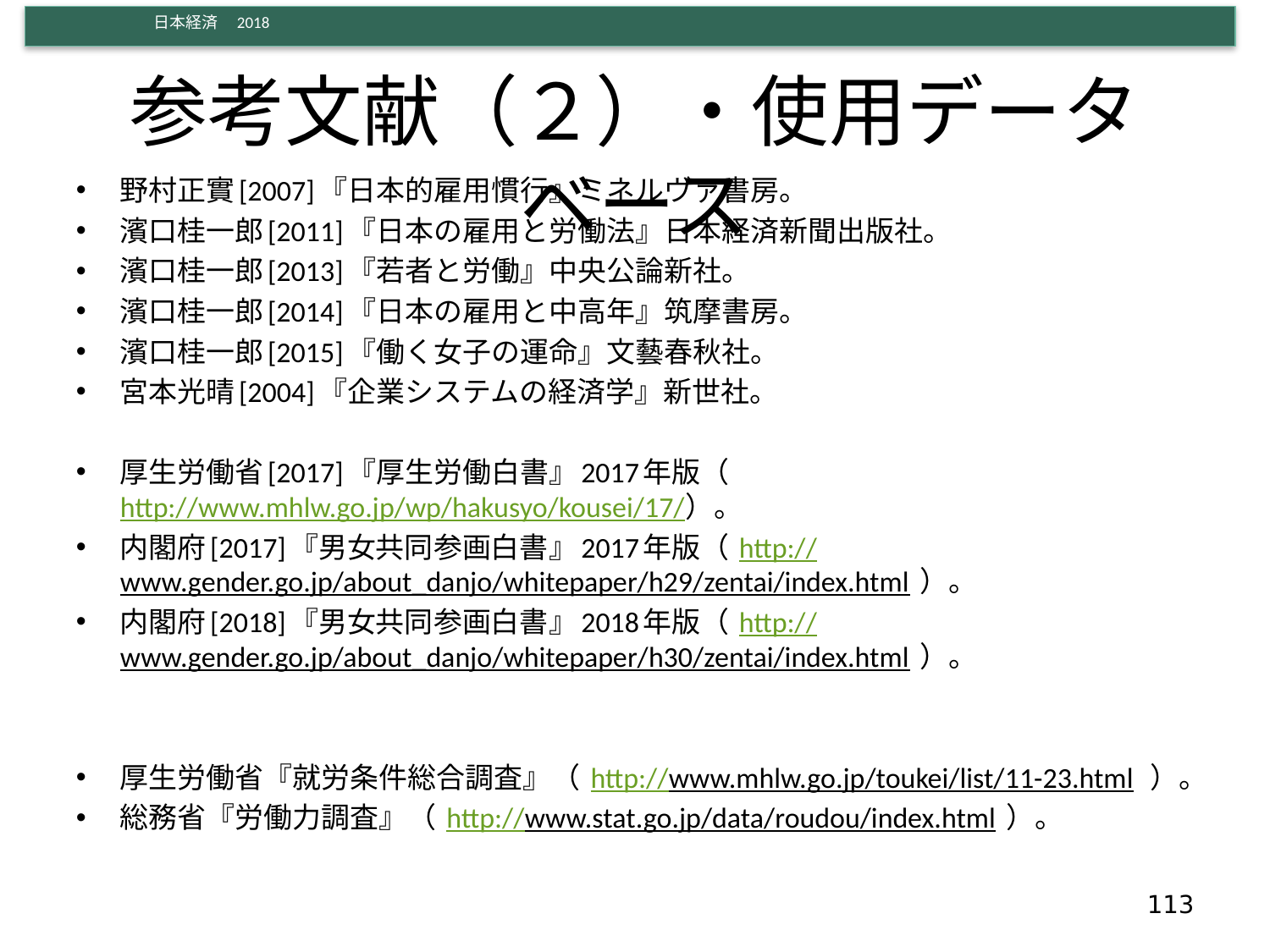

# 参考文献（２）・使用データベース
野村正實[2007]『日本的雇用慣行』ミネルヴァ書房。
濱口桂一郎[2011]『日本の雇用と労働法』日本経済新聞出版社。
濱口桂一郎[2013]『若者と労働』中央公論新社。
濱口桂一郎[2014]『日本の雇用と中高年』筑摩書房。
濱口桂一郎[2015]『働く女子の運命』文藝春秋社。
宮本光晴[2004]『企業システムの経済学』新世社。

厚生労働省[2017]『厚生労働白書』2017年版（http://www.mhlw.go.jp/wp/hakusyo/kousei/17/）。
内閣府[2017]『男女共同参画白書』2017年版（ http://www.gender.go.jp/about_danjo/whitepaper/h29/zentai/index.html ）。
内閣府[2018]『男女共同参画白書』2018年版（ http://www.gender.go.jp/about_danjo/whitepaper/h30/zentai/index.html ）。

厚生労働省『就労条件総合調査』（ http://www.mhlw.go.jp/toukei/list/11-23.html  ）。
総務省『労働力調査』（ http://www.stat.go.jp/data/roudou/index.html ）。

113